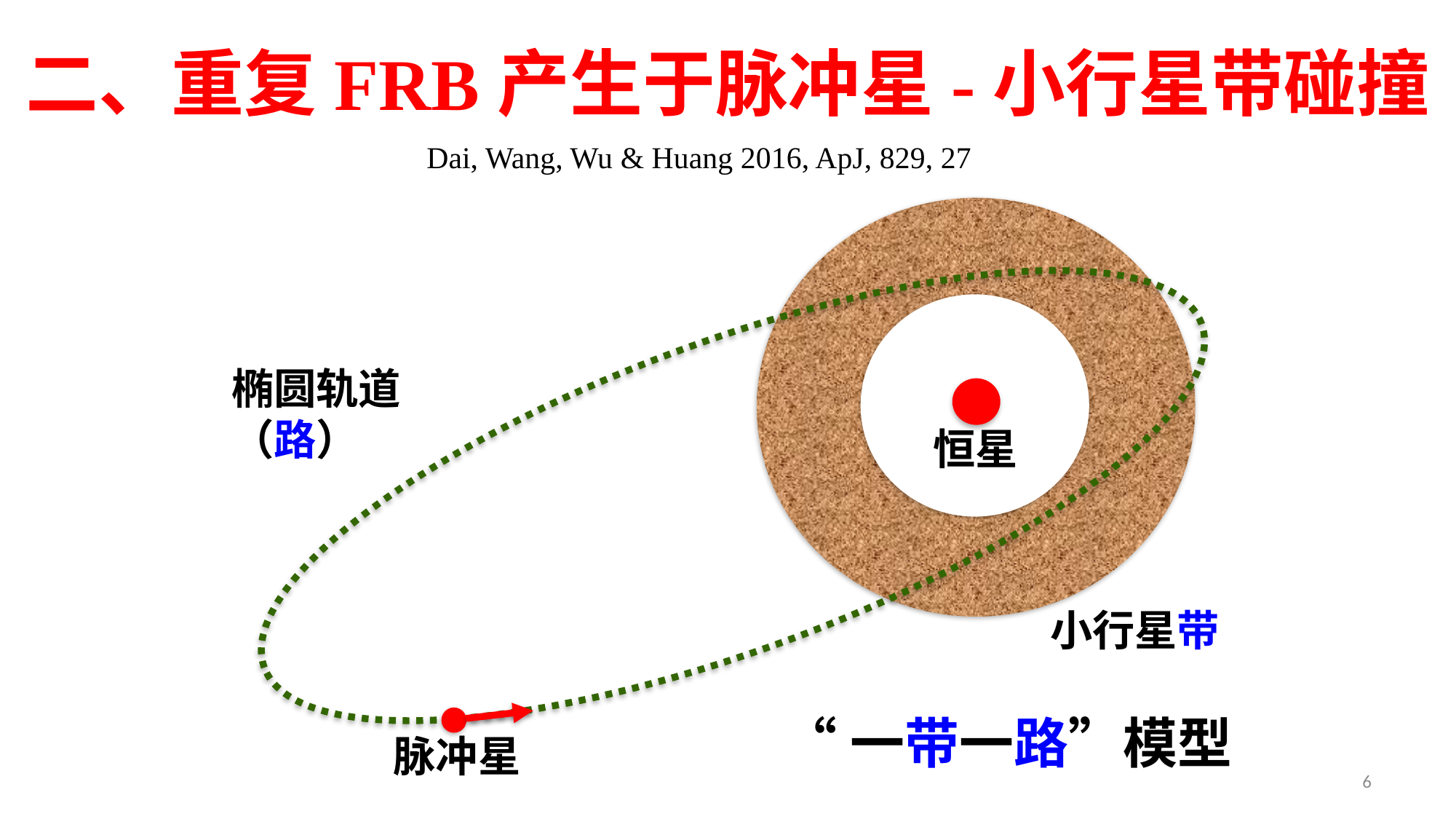

# 二、重复FRB产生于脉冲星-小行星带碰撞
Dai, Wang, Wu & Huang 2016, ApJ, 829, 27

椭圆轨道（路）

恒星
小行星带
“一带一路”模型

脉冲星
6